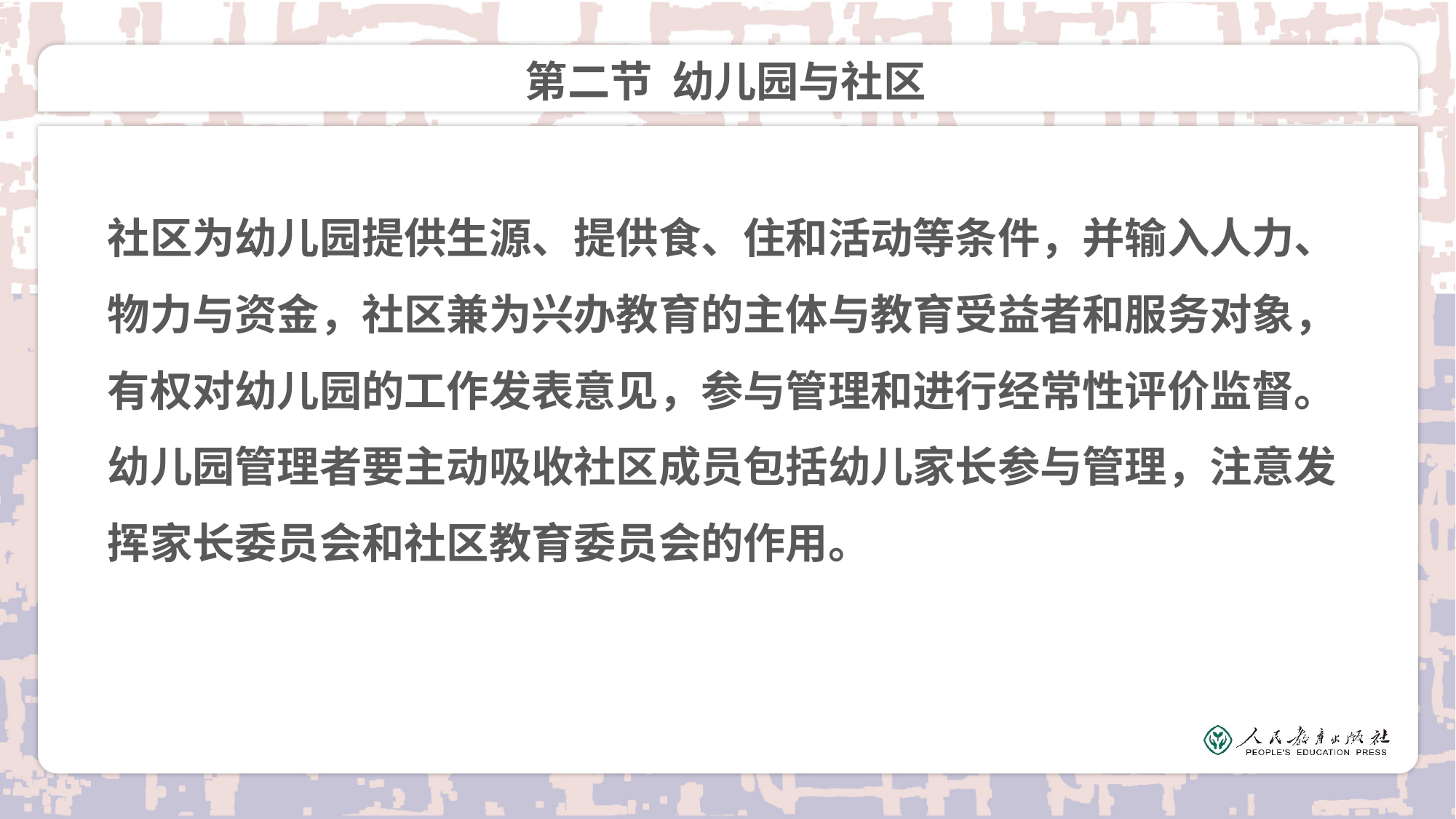

# 第二节  幼儿园与社区
社区为幼儿园提供生源、提供食、住和活动等条件，并输入人力、物力与资金，社区兼为兴办教育的主体与教育受益者和服务对象，有权对幼儿园的工作发表意见，参与管理和进行经常性评价监督。幼儿园管理者要主动吸收社区成员包括幼儿家长参与管理，注意发挥家长委员会和社区教育委员会的作用。